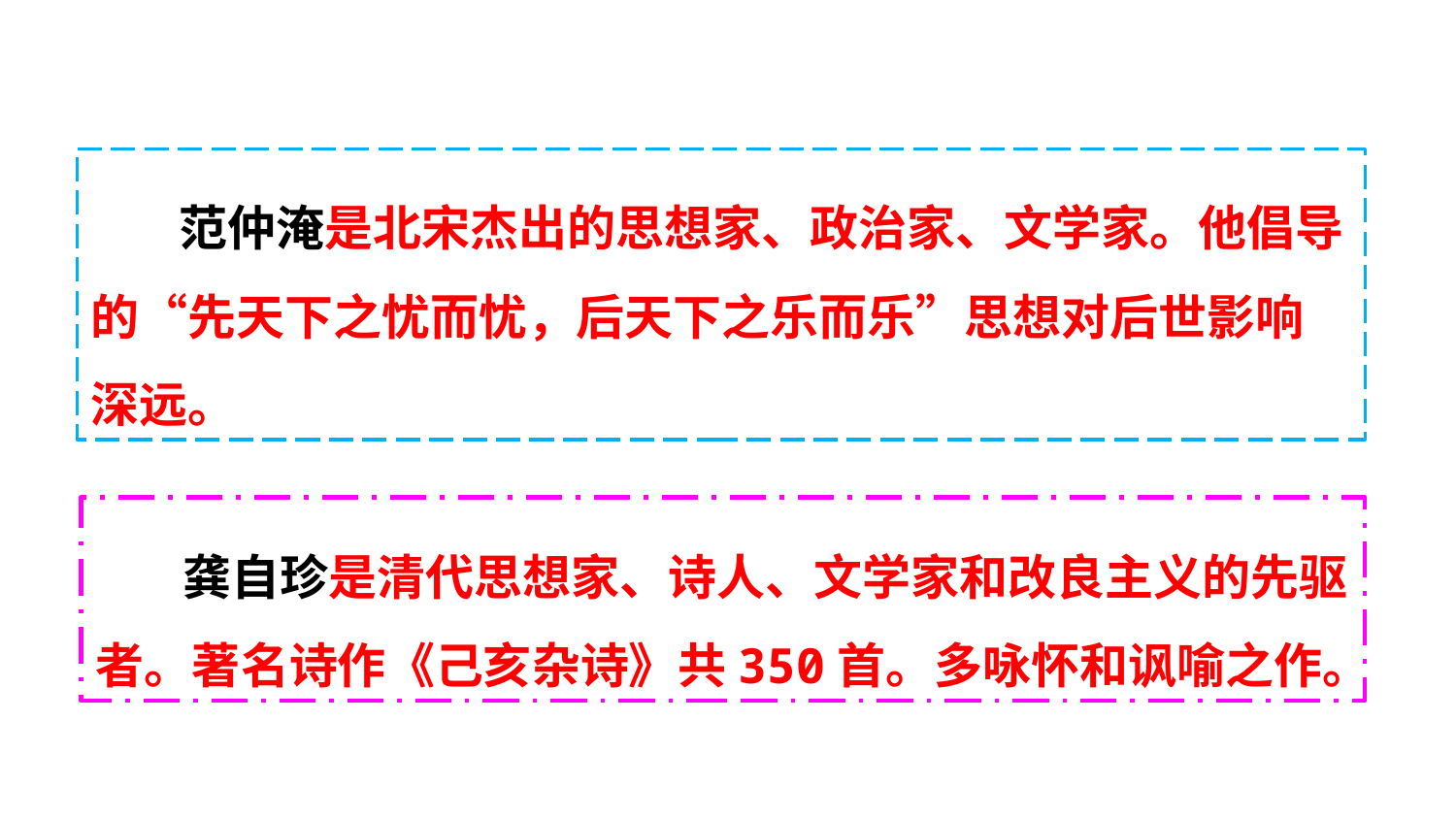

范仲淹是北宋杰出的思想家、政治家、文学家。他倡导的“先天下之忧而忧，后天下之乐而乐”思想对后世影响深远。
  龚自珍是清代思想家、诗人、文学家和改良主义的先驱者。著名诗作《己亥杂诗》共350首。多咏怀和讽喻之作。